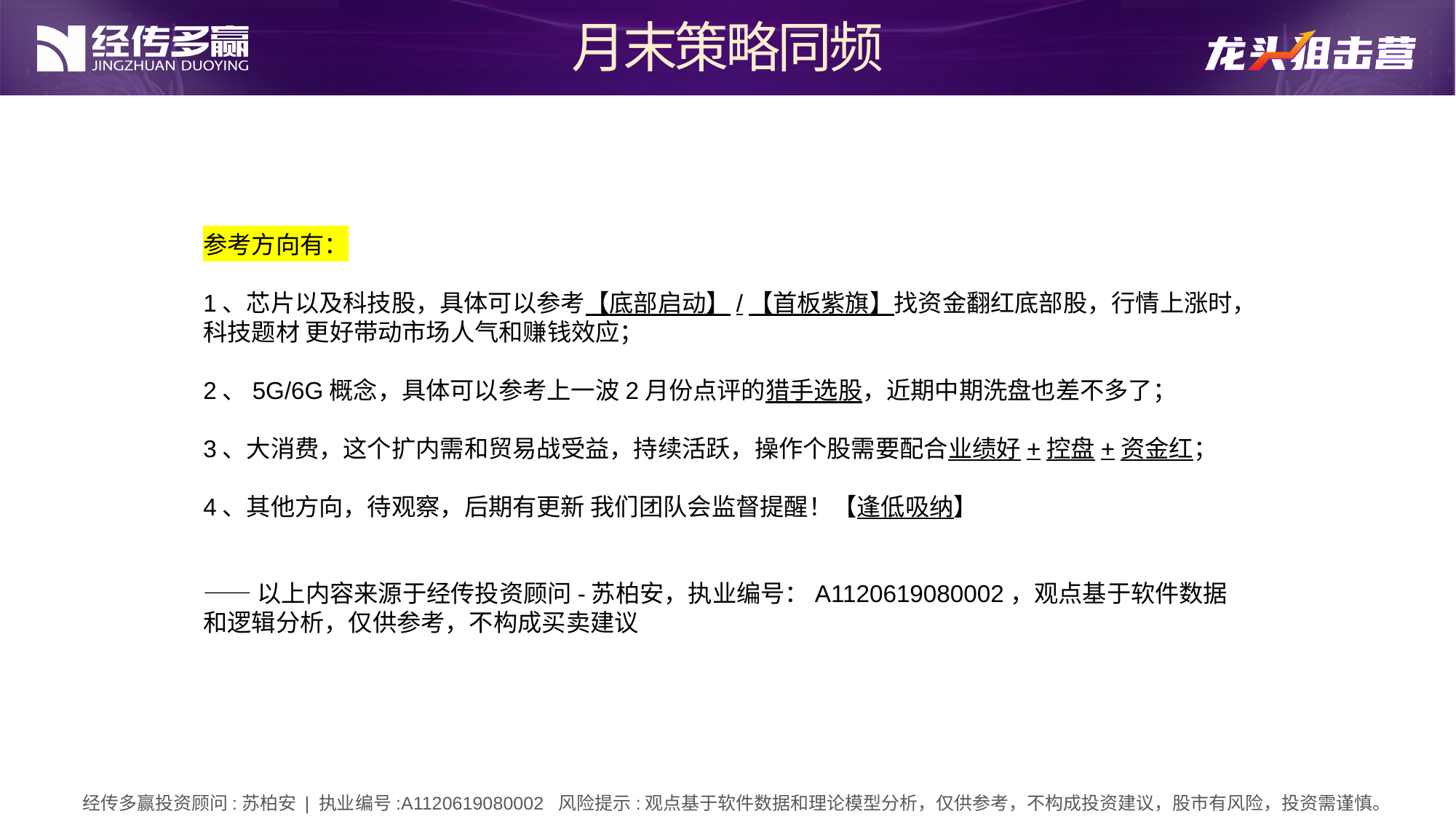

月末策略同频
参考方向有：

1、芯片以及科技股，具体可以参考【底部启动】/【首板紫旗】找资金翻红底部股，行情上涨时，科技题材 更好带动市场人气和赚钱效应；

2、5G/6G概念，具体可以参考上一波2月份点评的猎手选股，近期中期洗盘也差不多了；

3、大消费，这个扩内需和贸易战受益，持续活跃，操作个股需要配合业绩好+控盘+资金红；

4、其他方向，待观察，后期有更新 我们团队会监督提醒！【逢低吸纳】

——以上内容来源于经传投资顾问-苏柏安，执业编号：A1120619080002，观点基于软件数据和逻辑分析，仅供参考，不构成买卖建议